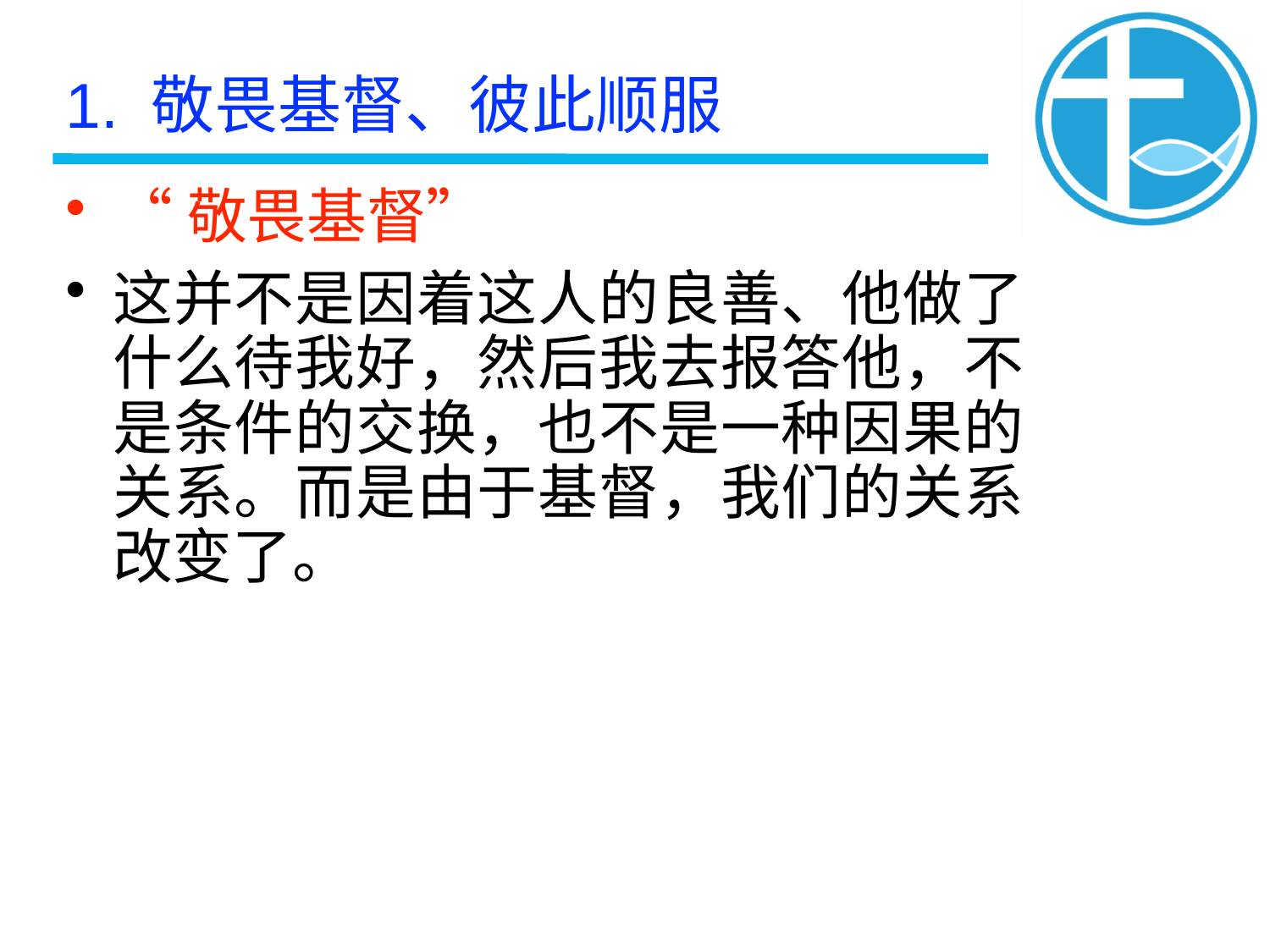

1. 敬畏基督、彼此顺服
“敬畏基督”
这并不是因着这人的良善、他做了什么待我好，然后我去报答他，不是条件的交换，也不是一种因果的关系。而是由于基督，我们的关系改变了。